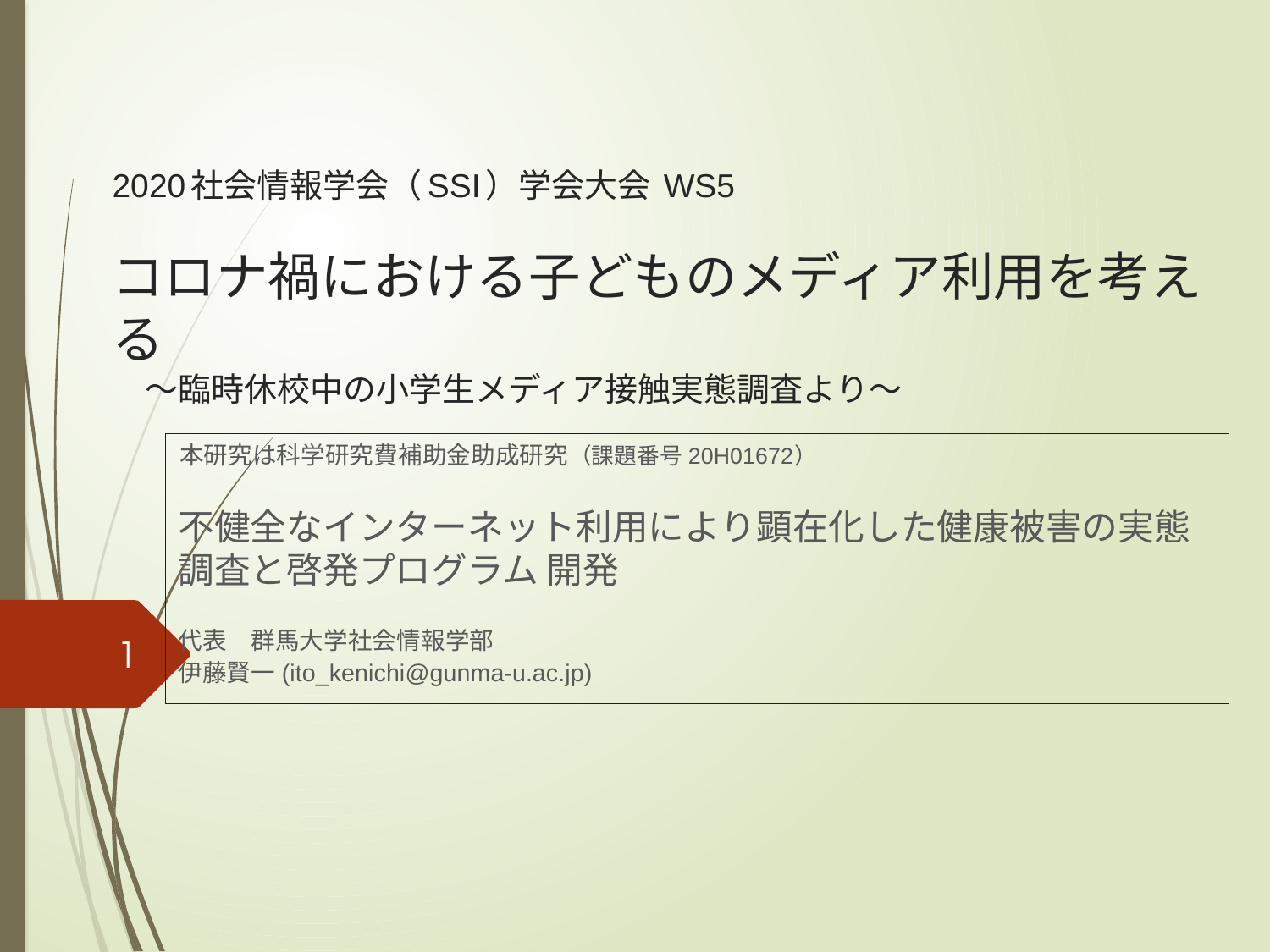

# 2020社会情報学会（SSI）学会大会 WS5 コロナ禍における子どものメディア利用を考える 　～臨時休校中の小学生メディア接触実態調査より～
 本研究は科学研究費補助金助成研究（課題番号 20H01672）

不健全なインターネット利用により顕在化した健康被害の実態調査と啓発プログラム 開発

代表　群馬大学社会情報学部
伊藤賢一 (ito_kenichi@gunma-u.ac.jp)
1